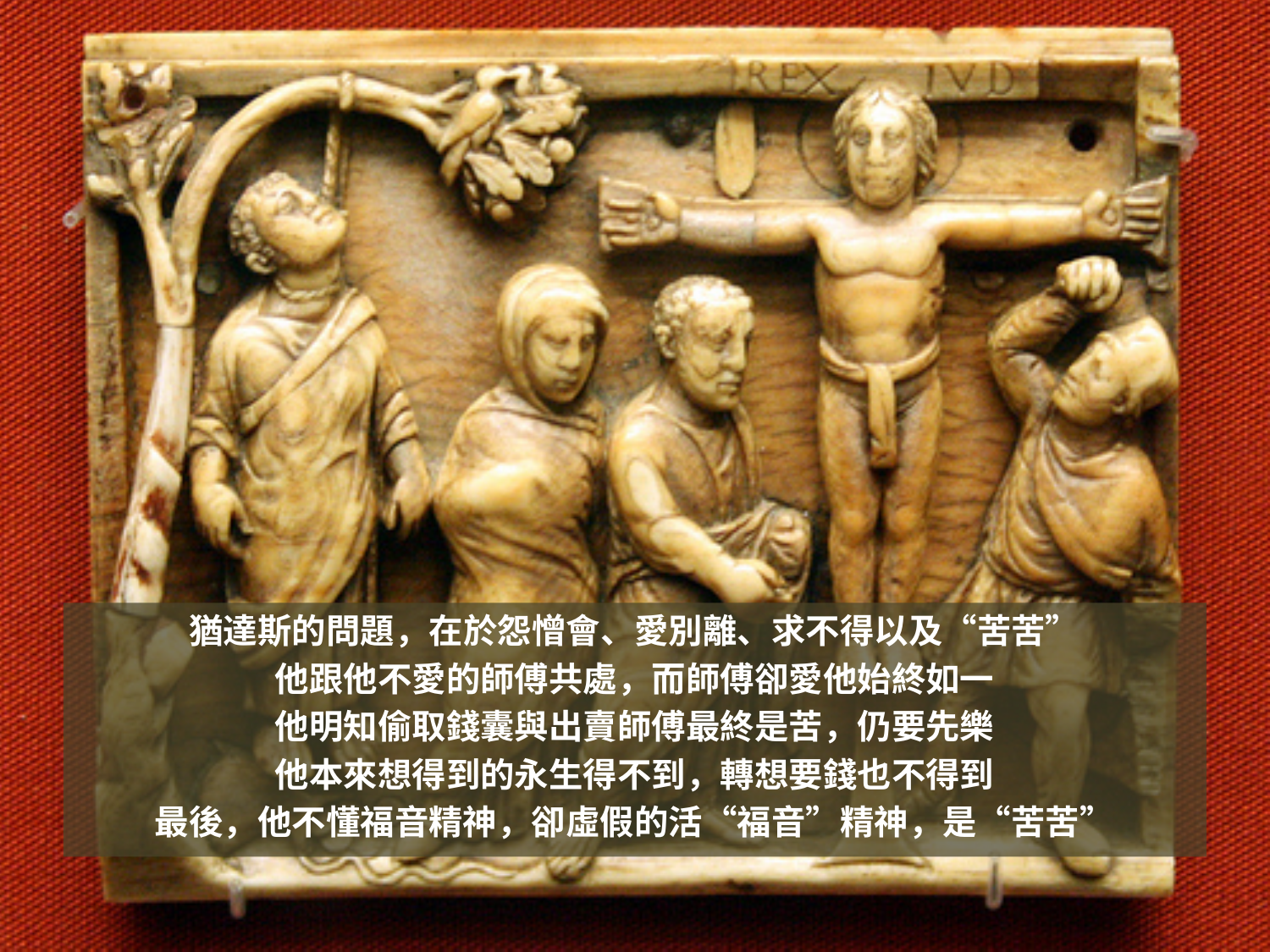

猶達斯的問題，在於怨憎會、愛別離、求不得以及“苦苦”
他跟他不愛的師傅共處，而師傅卻愛他始終如一
他明知偷取錢囊與出賣師傅最終是苦，仍要先樂
他本來想得到的永生得不到，轉想要錢也不得到
最後，他不懂福音精神，卻虛假的活“福音”精神，是“苦苦”